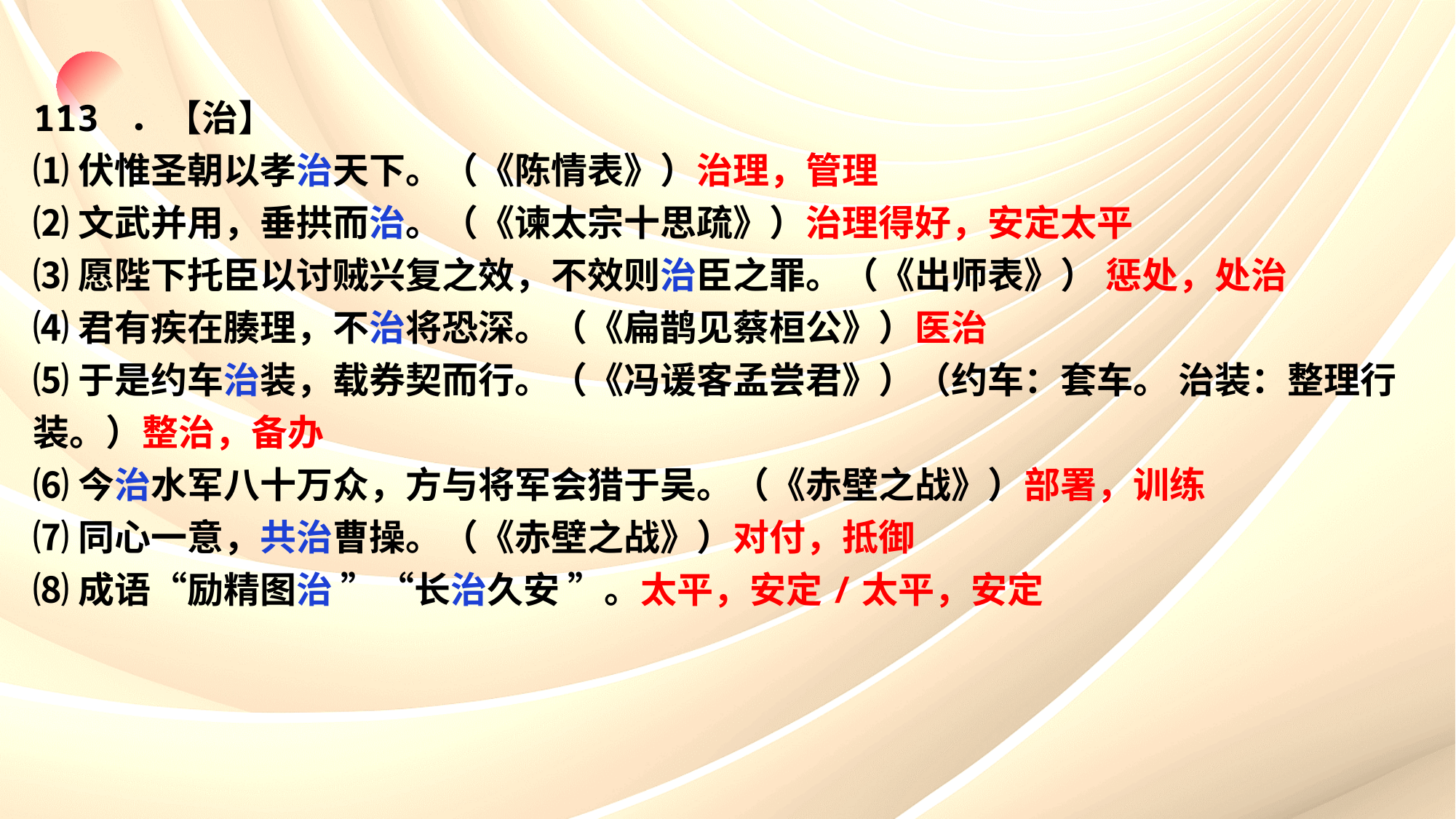

113 ．【治】
⑴伏惟圣朝以孝治天下。（《陈情表》）治理，管理
⑵文武并用，垂拱而治。（《谏太宗十思疏》）治理得好，安定太平
⑶愿陛下托臣以讨贼兴复之效，不效则治臣之罪。（《出师表》） 惩处，处治
⑷君有疾在腠理，不治将恐深。（《扁鹊见蔡桓公》）医治
⑸于是约车治装，载券契而行。（《冯谖客孟尝君》）（约车：套车。 治装：整理行装。）整治，备办
⑹今治水军八十万众，方与将军会猎于吴。（《赤壁之战》）部署，训练
⑺同心一意，共治曹操。（《赤壁之战》）对付，抵御
⑻成语“励精图治 ”“长治久安 ”。太平，安定/太平，安定